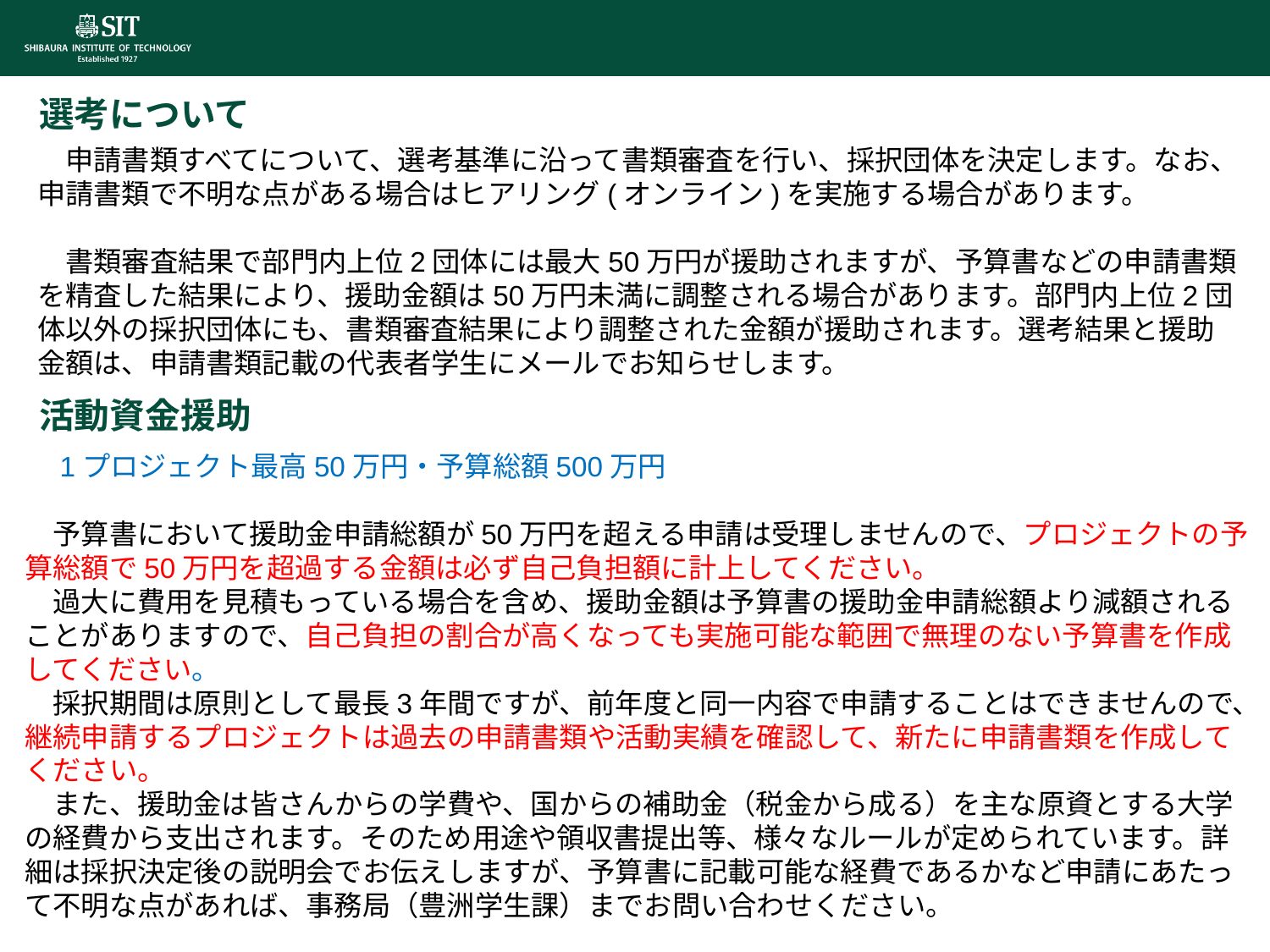

選考について
　申請書類すべてについて、選考基準に沿って書類審査を行い、採択団体を決定します。なお、申請書類で不明な点がある場合はヒアリング(オンライン)を実施する場合があります。

　書類審査結果で部門内上位2団体には最大50万円が援助されますが、予算書などの申請書類を精査した結果により、援助金額は50万円未満に調整される場合があります。部門内上位2団体以外の採択団体にも、書類審査結果により調整された金額が援助されます。選考結果と援助金額は、申請書類記載の代表者学生にメールでお知らせします。

活動資金援助
　1プロジェクト最高50万円・予算総額500万円

　予算書において援助金申請総額が50万円を超える申請は受理しませんので、プロジェクトの予算総額で50万円を超過する金額は必ず自己負担額に計上してください。
　過大に費用を見積もっている場合を含め、援助金額は予算書の援助金申請総額より減額されることがありますので、自己負担の割合が高くなっても実施可能な範囲で無理のない予算書を作成してください。
　採択期間は原則として最長3年間ですが、前年度と同一内容で申請することはできませんので、継続申請するプロジェクトは過去の申請書類や活動実績を確認して、新たに申請書類を作成してください。
　また、援助金は皆さんからの学費や、国からの補助金（税金から成る）を主な原資とする大学の経費から支出されます。そのため用途や領収書提出等、様々なルールが定められています。詳細は採択決定後の説明会でお伝えしますが、予算書に記載可能な経費であるかなど申請にあたって不明な点があれば、事務局（豊洲学生課）までお問い合わせください。